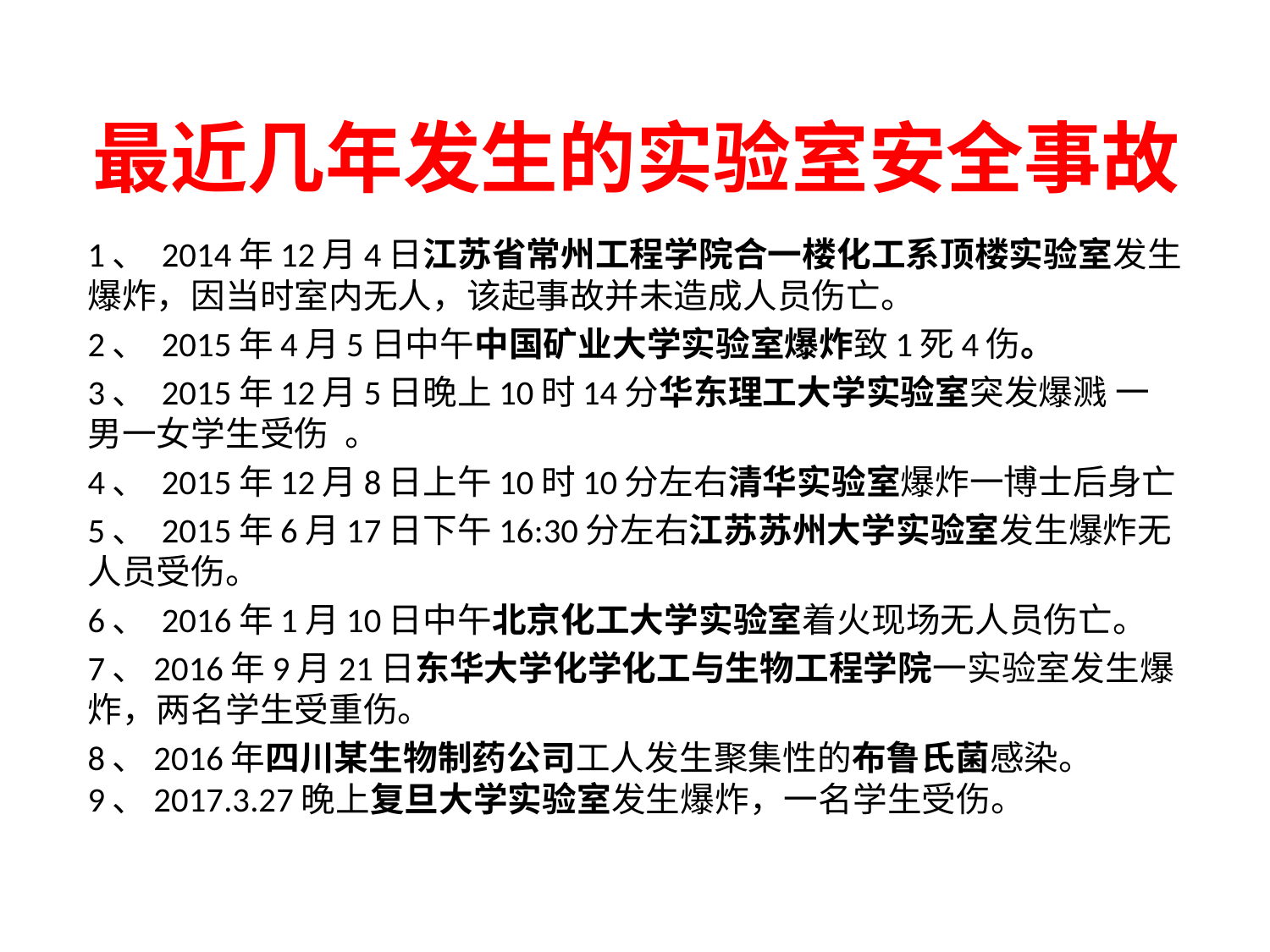

# 最近几年发生的实验室安全事故
1、 2014年12月4日江苏省常州工程学院合一楼化工系顶楼实验室发生爆炸，因当时室内无人，该起事故并未造成人员伤亡。
2、 2015年4月5日中午中国矿业大学实验室爆炸致1死4伤。
3、 2015年12月5日晚上10时14分华东理工大学实验室突发爆溅 一男一女学生受伤  。
4、 2015年12月8日上午10时10分左右清华实验室爆炸一博士后身亡
5、 2015年6月17日下午16:30分左右江苏苏州大学实验室发生爆炸无人员受伤。
6、 2016年1月10日中午北京化工大学实验室着火现场无人员伤亡。
7、2016年9月21日东华大学化学化工与生物工程学院一实验室发生爆炸，两名学生受重伤。
8、2016年四川某生物制药公司工人发生聚集性的布鲁氏菌感染。
9、2017.3.27晚上复旦大学实验室发生爆炸，一名学生受伤。